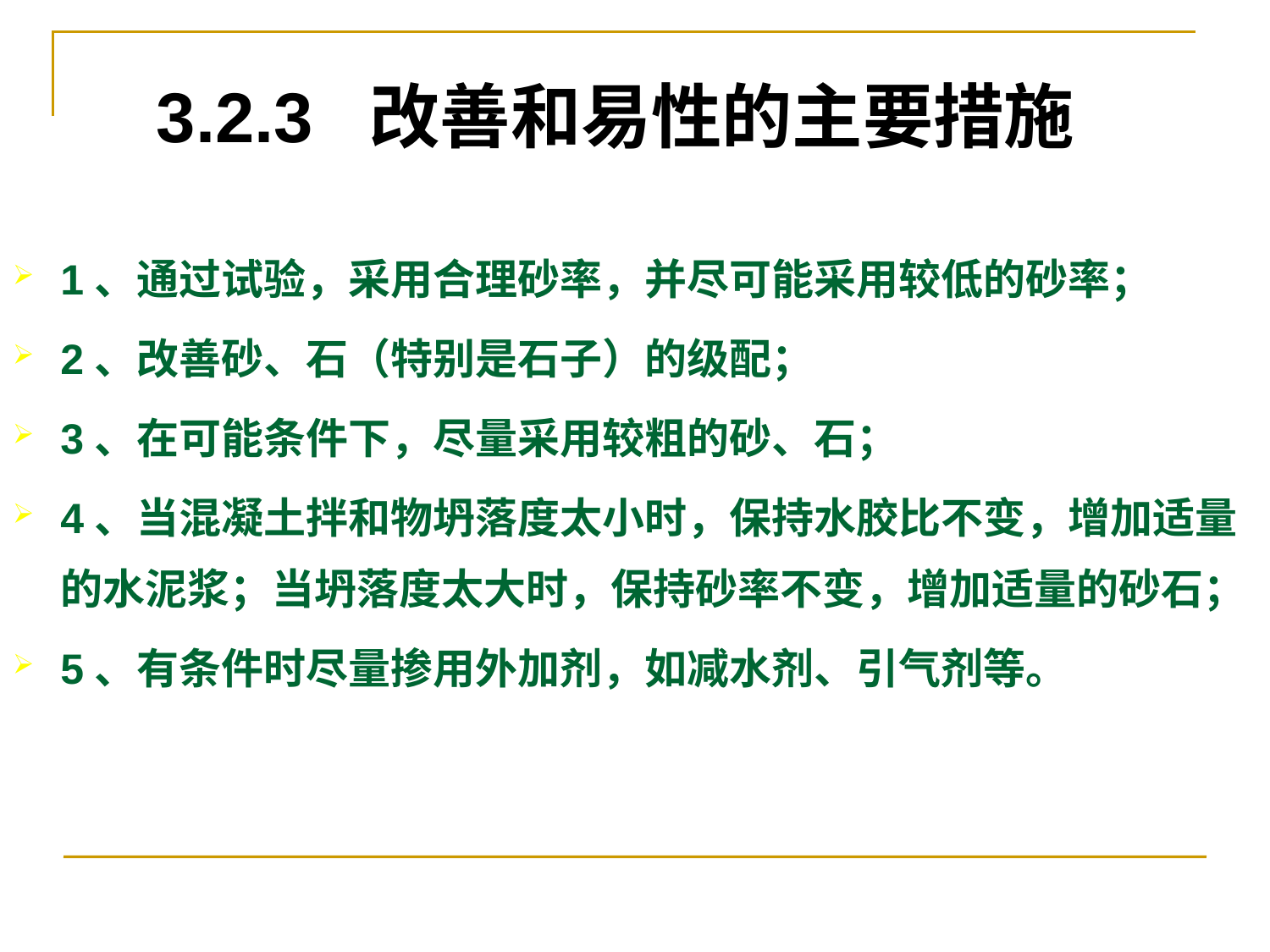

# 3.2.3  改善和易性的主要措施
1、通过试验，采用合理砂率，并尽可能采用较低的砂率；
2、改善砂、石（特别是石子）的级配；
3、在可能条件下，尽量采用较粗的砂、石；
4、当混凝土拌和物坍落度太小时，保持水胶比不变，增加适量的水泥浆；当坍落度太大时，保持砂率不变，增加适量的砂石；
5、有条件时尽量掺用外加剂，如减水剂、引气剂等。